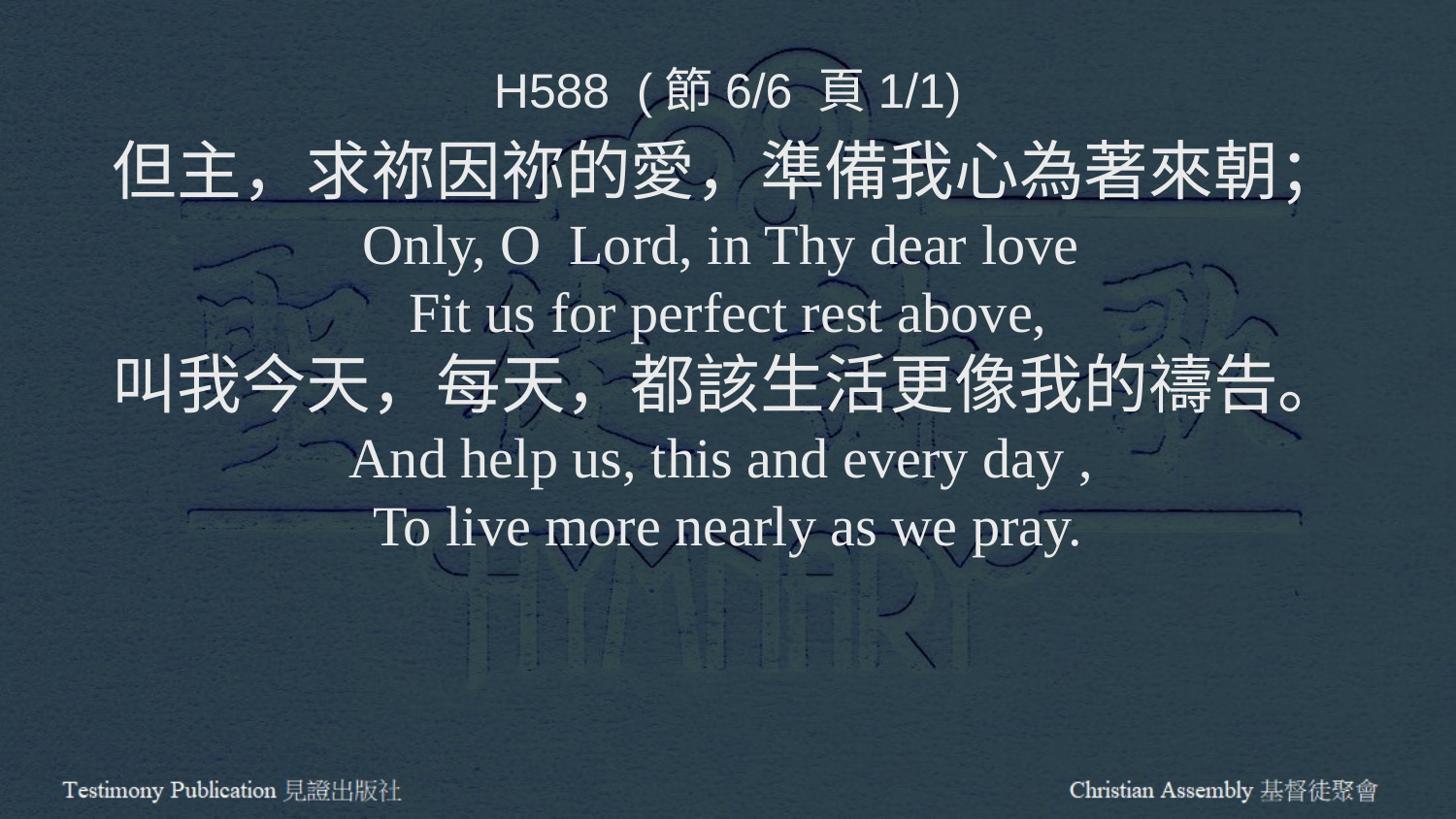

H588  (節6/6 頁1/1)
但主，求祢因祢的愛，準備我心為著來朝；
Only, O  Lord, in Thy dear love
Fit us for perfect rest above,
叫我今天，每天，都該生活更像我的禱告。
And help us, this and every day ,
To live more nearly as we pray.